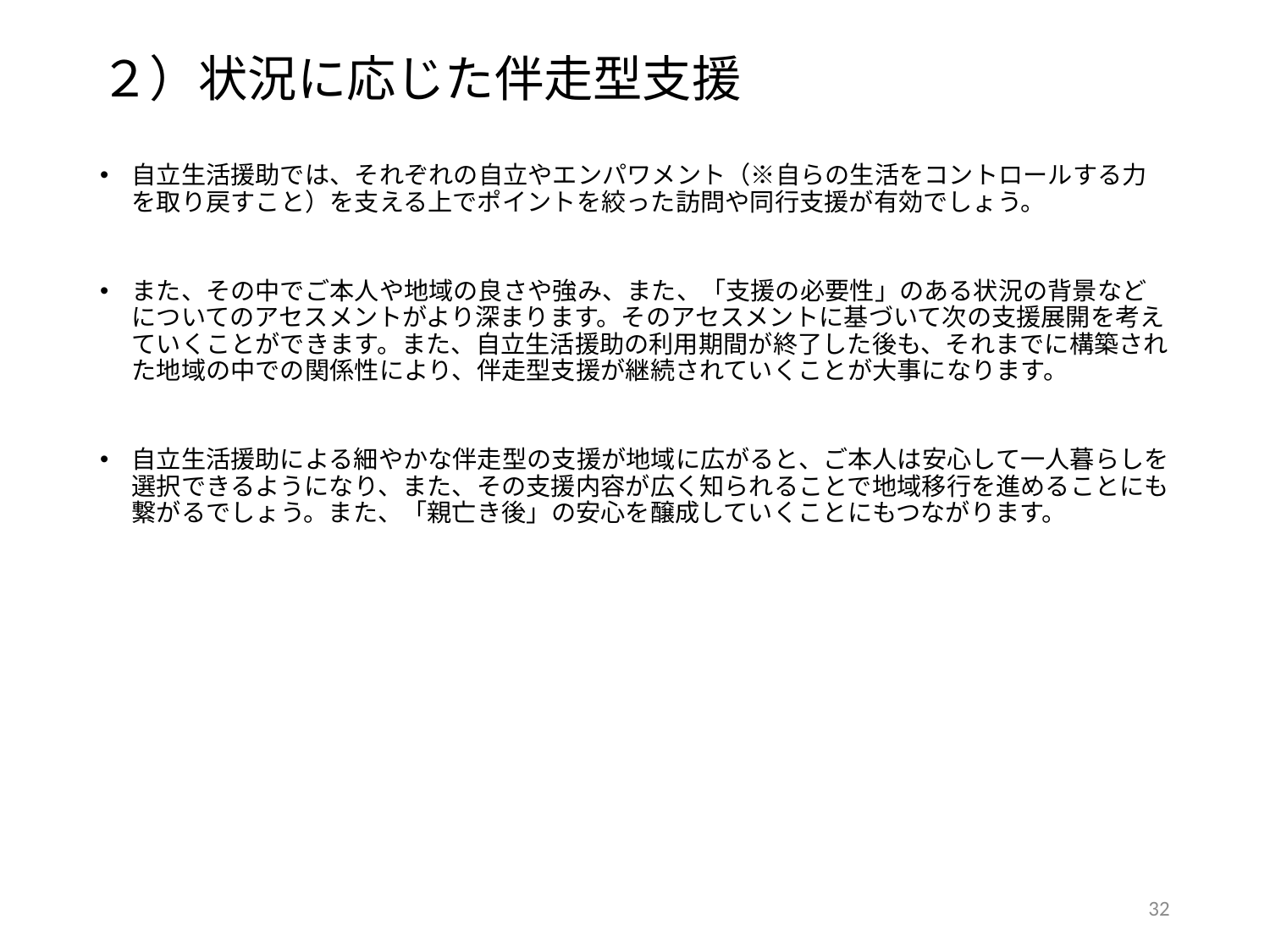

２）状況に応じた伴走型支援
自立生活援助では、それぞれの自立やエンパワメント（※自らの生活をコントロールする力を取り戻すこと）を支える上でポイントを絞った訪問や同行支援が有効でしょう。

また、その中でご本人や地域の良さや強み、また、「支援の必要性」のある状況の背景などについてのアセスメントがより深まります。そのアセスメントに基づいて次の支援展開を考えていくことができます。また、自立生活援助の利用期間が終了した後も、それまでに構築された地域の中での関係性により、伴走型支援が継続されていくことが大事になります。

自立生活援助による細やかな伴走型の支援が地域に広がると、ご本人は安心して一人暮らしを選択できるようになり、また、その支援内容が広く知られることで地域移行を進めることにも繋がるでしょう。また、「親亡き後」の安心を醸成していくことにもつながります。

32